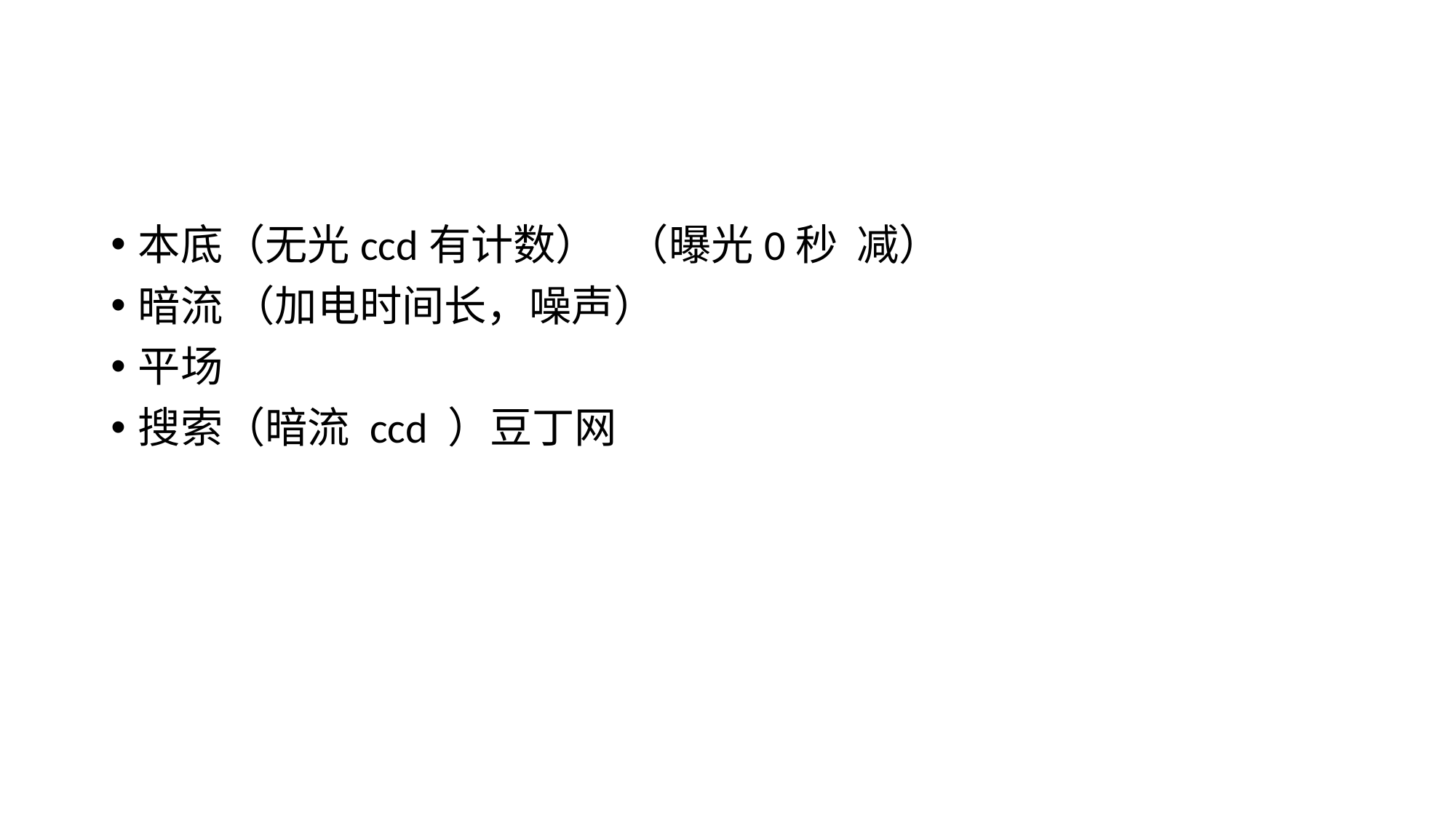

#
本底（无光ccd有计数）   （曝光0秒  减）
暗流 （加电时间长，噪声）
平场
搜索（暗流 ccd ）豆丁网